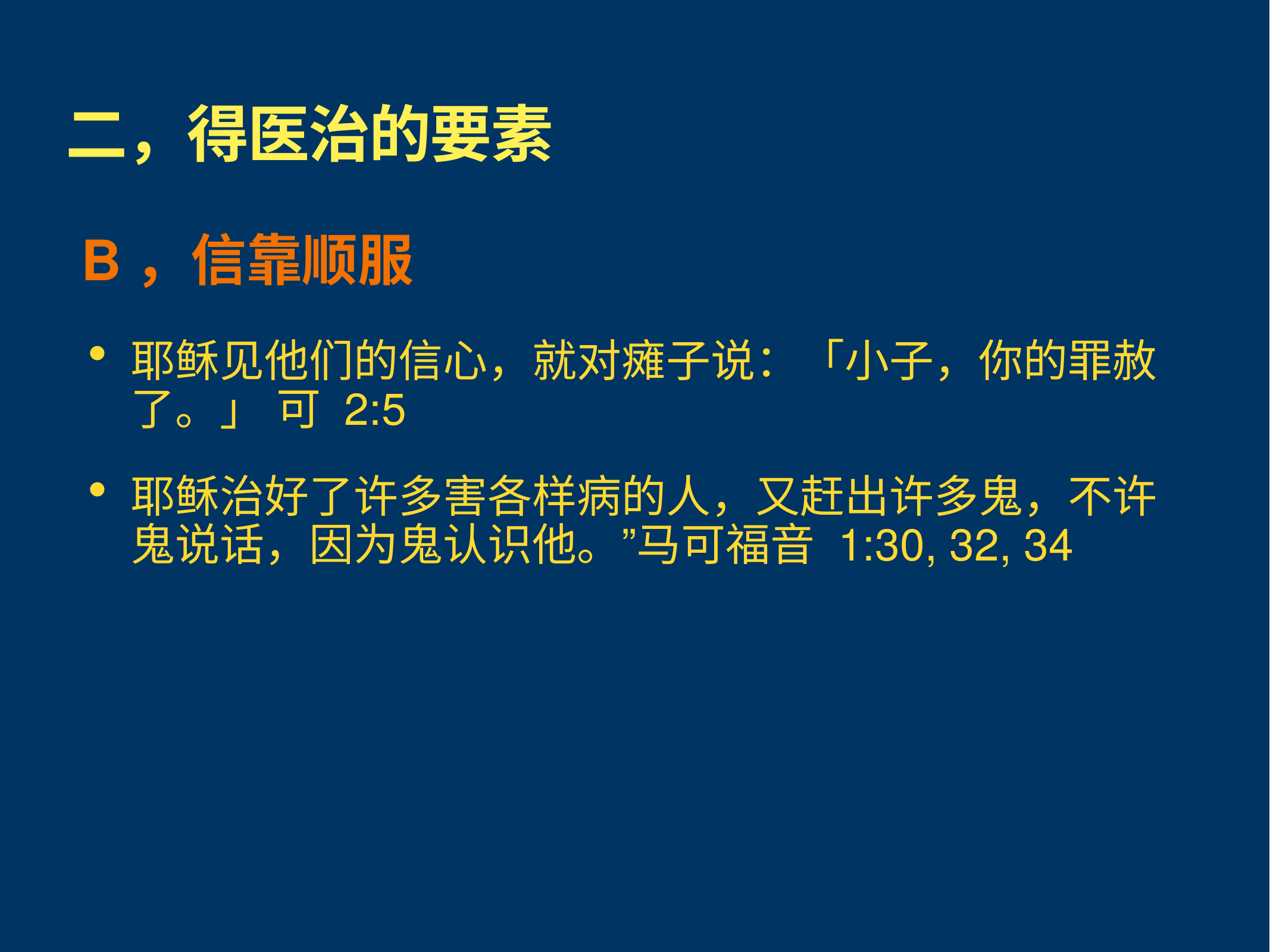

# 二，得医治的要素
 B，信靠顺服
耶稣见他们的信心，就对瘫子说：「小子，你的罪赦了。」 可 2:5
耶稣治好了许多害各样病的人，又赶出许多鬼，不许鬼说话，因为鬼认识他。”马可福音 1:30, 32, 34